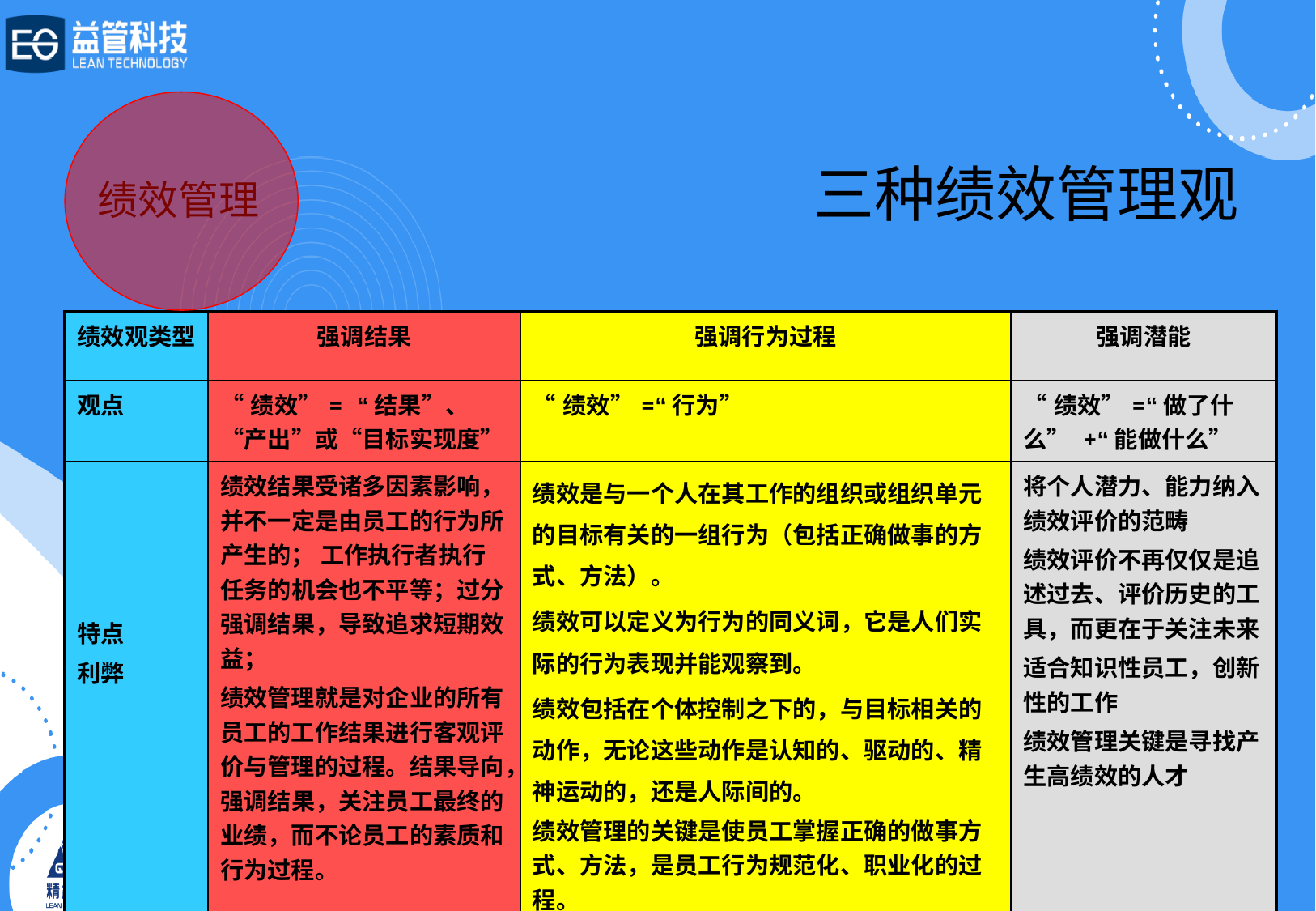

# 三种绩效管理观
绩效管理
| 绩效观类型 | 强调结果 | 强调行为过程 | 强调潜能 |
| --- | --- | --- | --- |
| 观点 | “绩效”= “结果”、“产出”或“目标实现度” | “绩效”=“行为” | “绩效”=“做了什么” +“能做什么” |
| 特点 利弊 | 绩效结果受诸多因素影响，并不一定是由员工的行为所产生的； 工作执行者执行任务的机会也不平等；过分强调结果，导致追求短期效益； 绩效管理就是对企业的所有员工的工作结果进行客观评价与管理的过程。结果导向，强调结果，关注员工最终的业绩，而不论员工的素质和行为过程。 | 绩效是与一个人在其工作的组织或组织单元的目标有关的一组行为（包括正确做事的方式、方法）。 绩效可以定义为行为的同义词，它是人们实际的行为表现并能观察到。 绩效包括在个体控制之下的，与目标相关的动作，无论这些动作是认知的、驱动的、精神运动的，还是人际间的。 绩效管理的关键是使员工掌握正确的做事方式、方法，是员工行为规范化、职业化的过程。 基本假设：行为最终必然导致结果 | 将个人潜力、能力纳入绩效评价的范畴 绩效评价不再仅仅是追述过去、评价历史的工具，而更在于关注未来 适合知识性员工，创新性的工作 绩效管理关键是寻找产生高绩效的人才 |